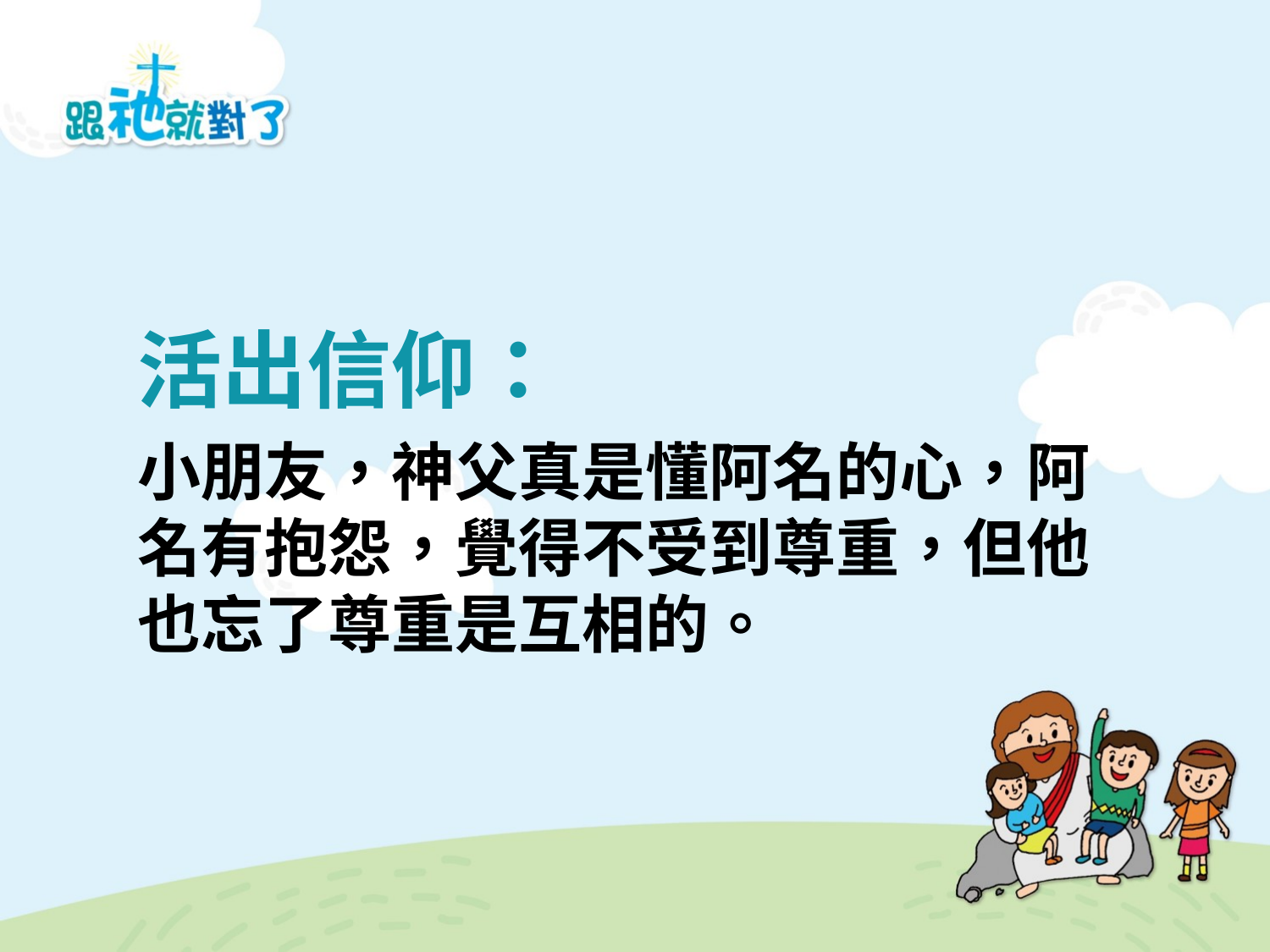

活出信仰：
小朋友，神父真是懂阿名的心，阿名有抱怨，覺得不受到尊重，但他也忘了尊重是互相的。